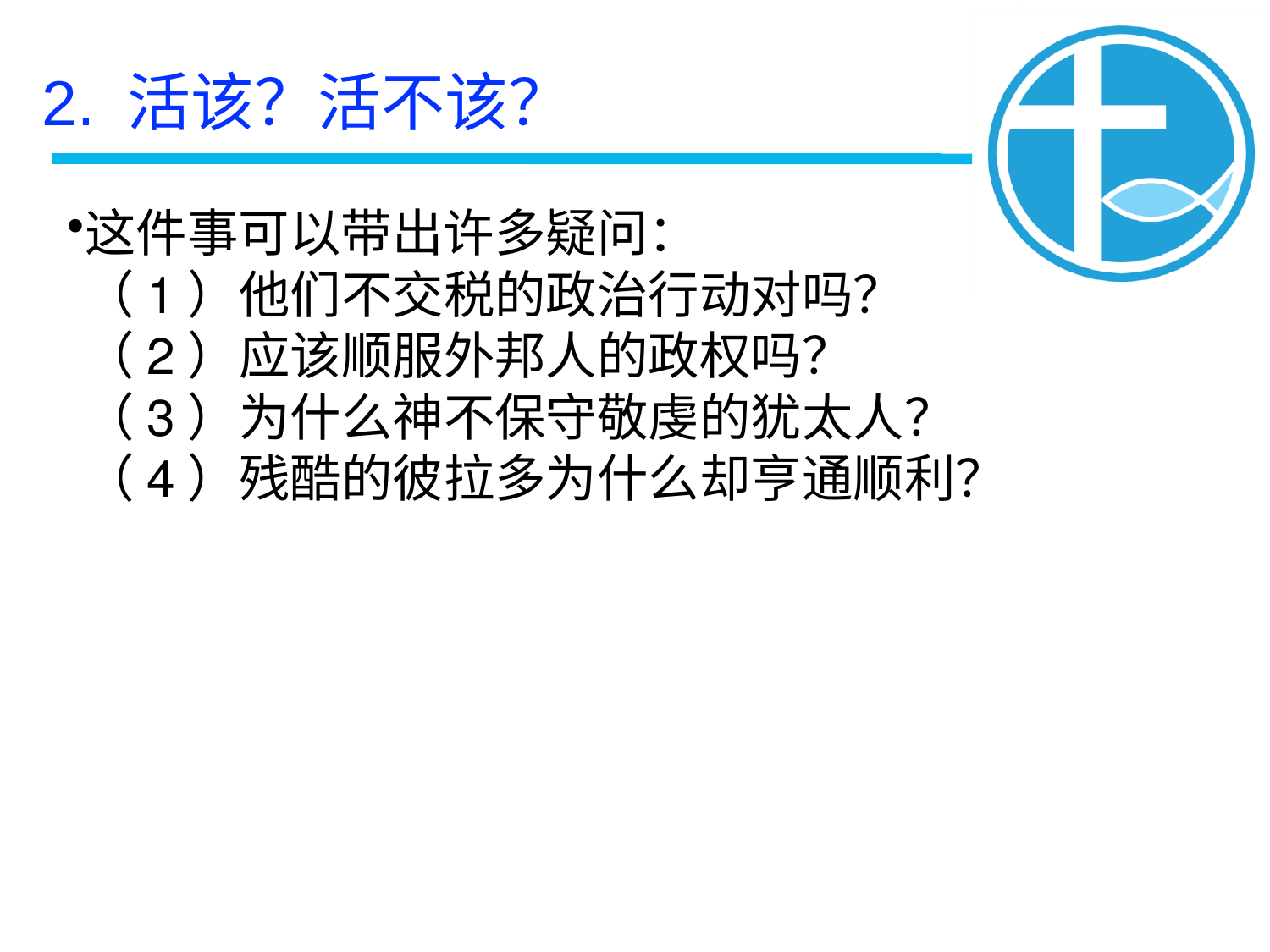

2. 活该？活不该？
这件事可以带出许多疑问：
（1）他们不交税的政治行动对吗？
（2）应该顺服外邦人的政权吗？
（3）为什么神不保守敬虔的犹太人？
（4）残酷的彼拉多为什么却亨通顺利？